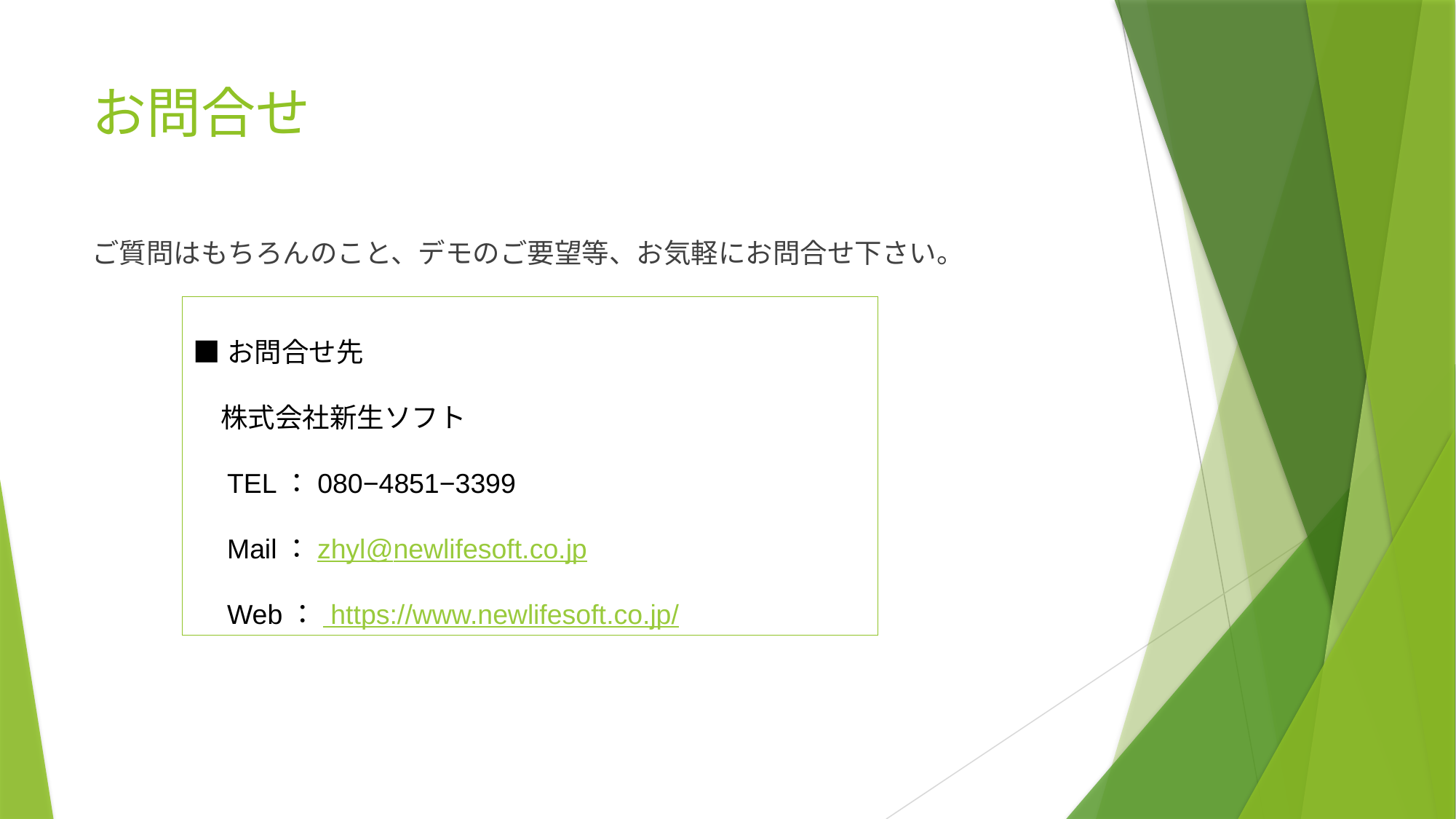

# お問合せ
ご質問はもちろんのこと、デモのご要望等、お気軽にお問合せ下さい。
■お問合せ先
　株式会社新生ソフト
　TEL：080−4851−3399
　Mail：zhyl@newlifesoft.co.jp
　Web： https://www.newlifesoft.co.jp/